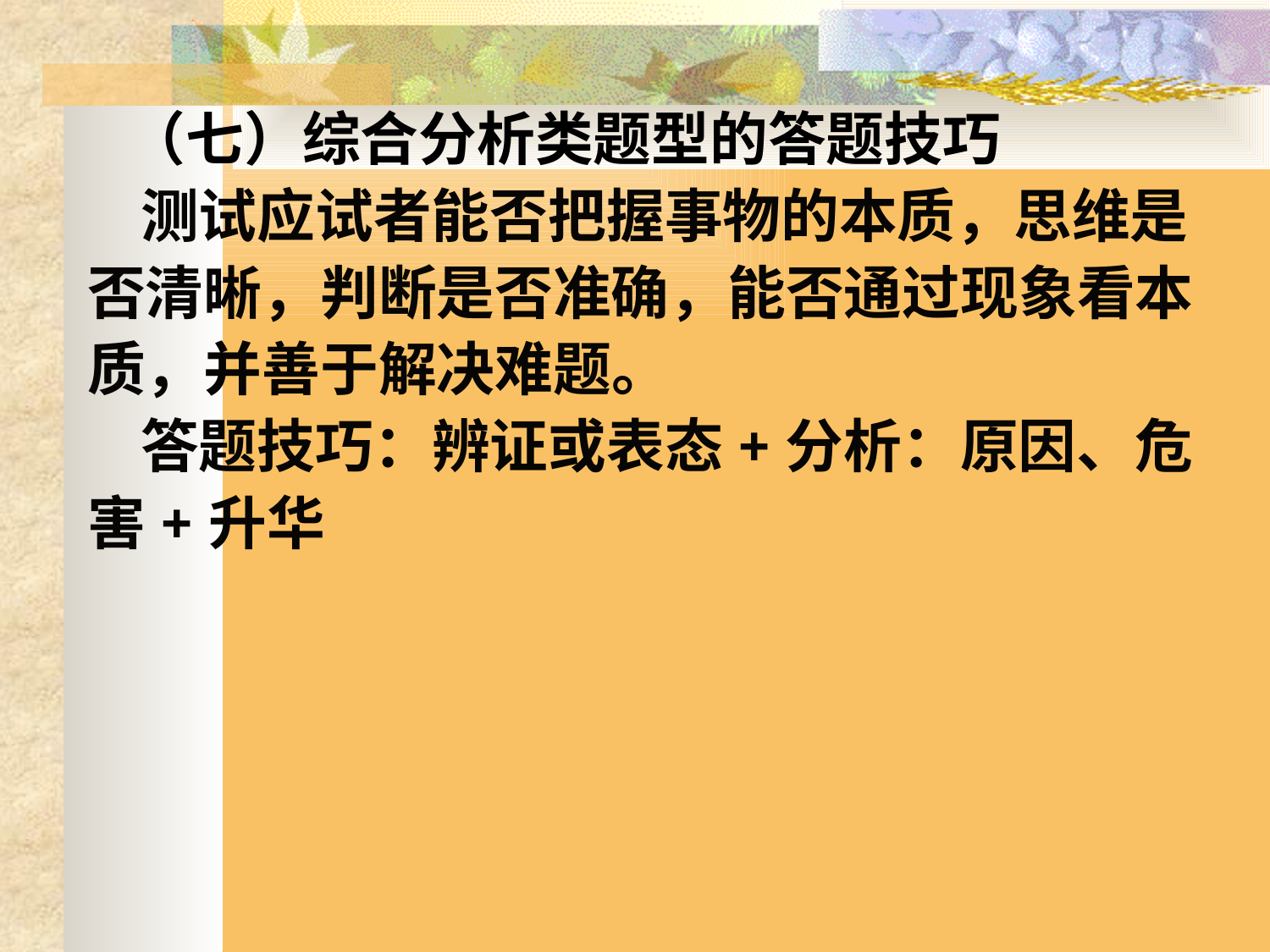

（七）综合分析类题型的答题技巧
   测试应试者能否把握事物的本质，思维是否清晰，判断是否准确，能否通过现象看本质，并善于解决难题。
   答题技巧：辨证或表态+分析：原因、危害+升华